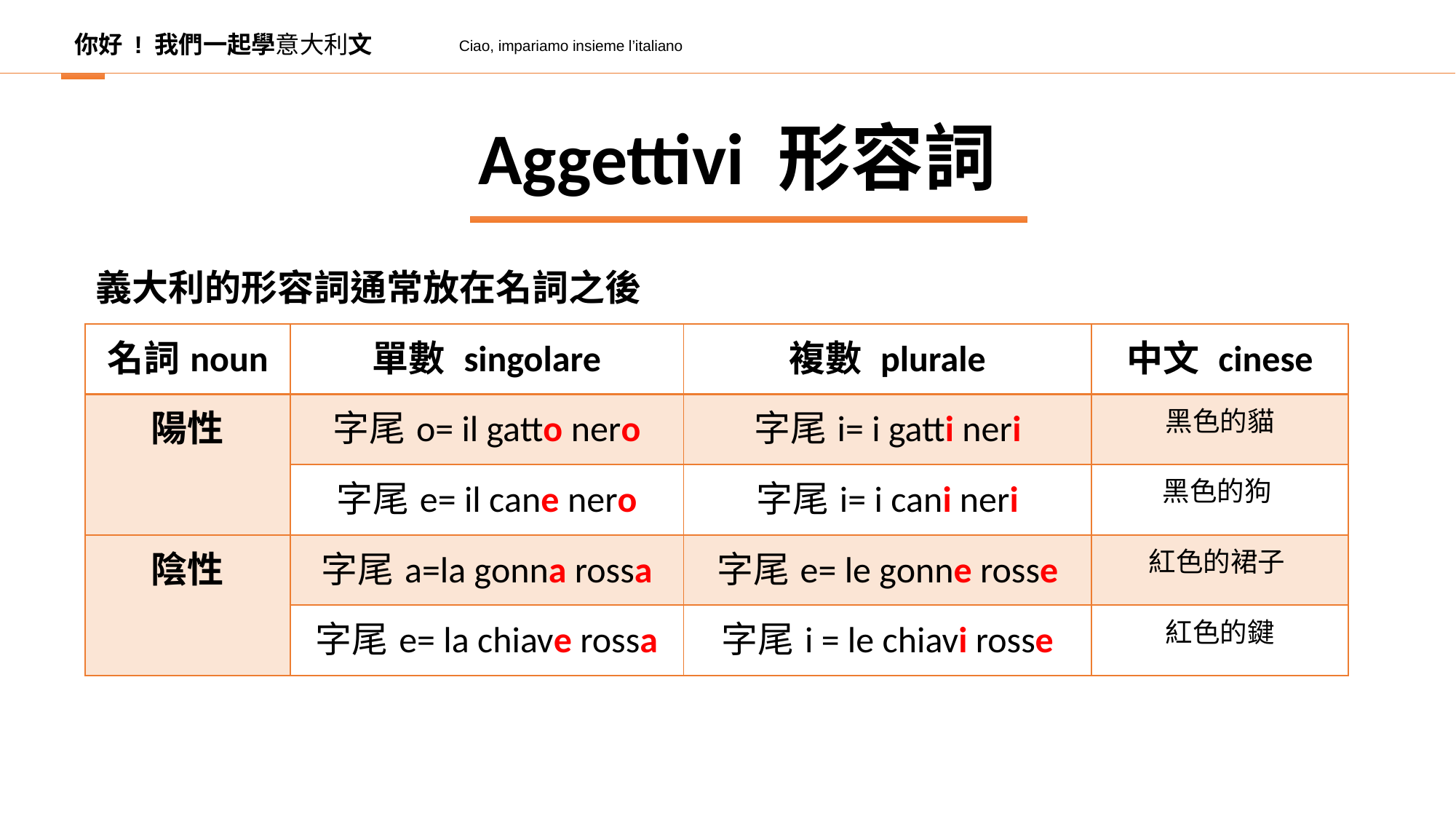

你好 ! 我們一起學意大利文
Ciao, impariamo insieme l’italiano

Aggettivi 形容詞

義大利的形容詞通常放在名詞之後
| 名詞noun | 單數 singolare | 複數 plurale | 中文 cinese |
| --- | --- | --- | --- |
| 陽性 | 字尾o= il gatto nero | 字尾i= i gatti neri | 黑色的貓 |
|  | 字尾e= il cane nero | 字尾i= i cani neri | 黑色的狗 |
| 陰性 | 字尾a=la gonna rossa | 字尾e= le gonne rosse | 紅色的裙子 |
|  | 字尾e= la chiave rossa | 字尾i = le chiavi rosse | 紅色的鍵 |